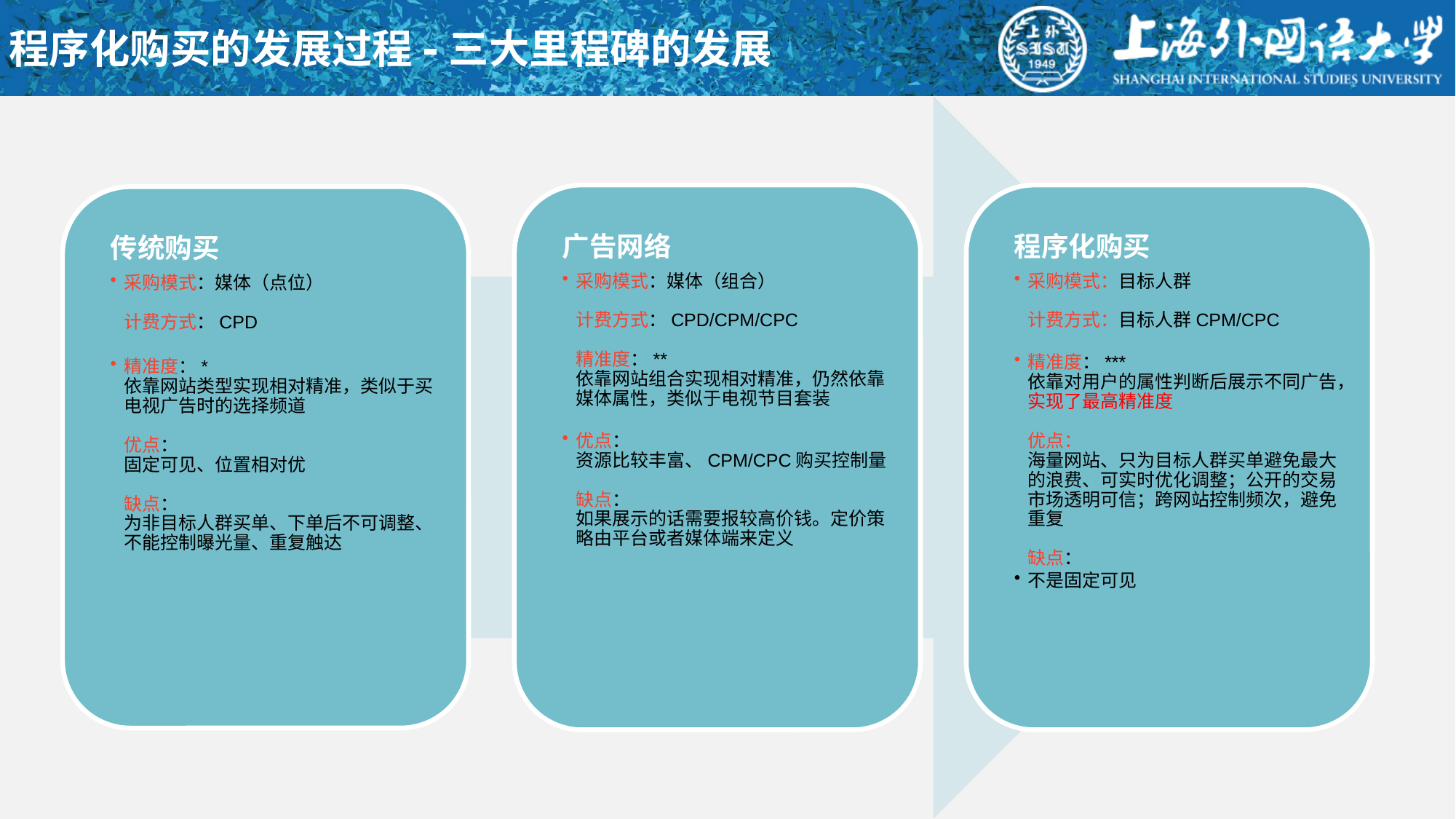

# 程序化购买的发展过程-三大里程碑的发展
传统购买
采购模式：媒体（点位）
计费方式：CPD

精准度：*
依靠网站类型实现相对精准，类似于买电视广告时的选择频道
优点：
固定可见、位置相对优
缺点：
为非目标人群买单、下单后不可调整、不能控制曝光量、重复触达
广告网络
采购模式：媒体（组合）
计费方式：CPD/CPM/CPC
精准度：**
依靠网站组合实现相对精准，仍然依靠媒体属性，类似于电视节目套装
优点：
资源比较丰富、CPM/CPC购买控制量
缺点：
如果展示的话需要报较高价钱。定价策略由平台或者媒体端来定义
程序化购买
采购模式：目标人群
计费方式：目标人群CPM/CPC
精准度：***
依靠对用户的属性判断后展示不同广告，实现了最高精准度
优点：
海量网站、只为目标人群买单避免最大的浪费、可实时优化调整；公开的交易市场透明可信；跨网站控制频次，避免重复
缺点：
不是固定可见